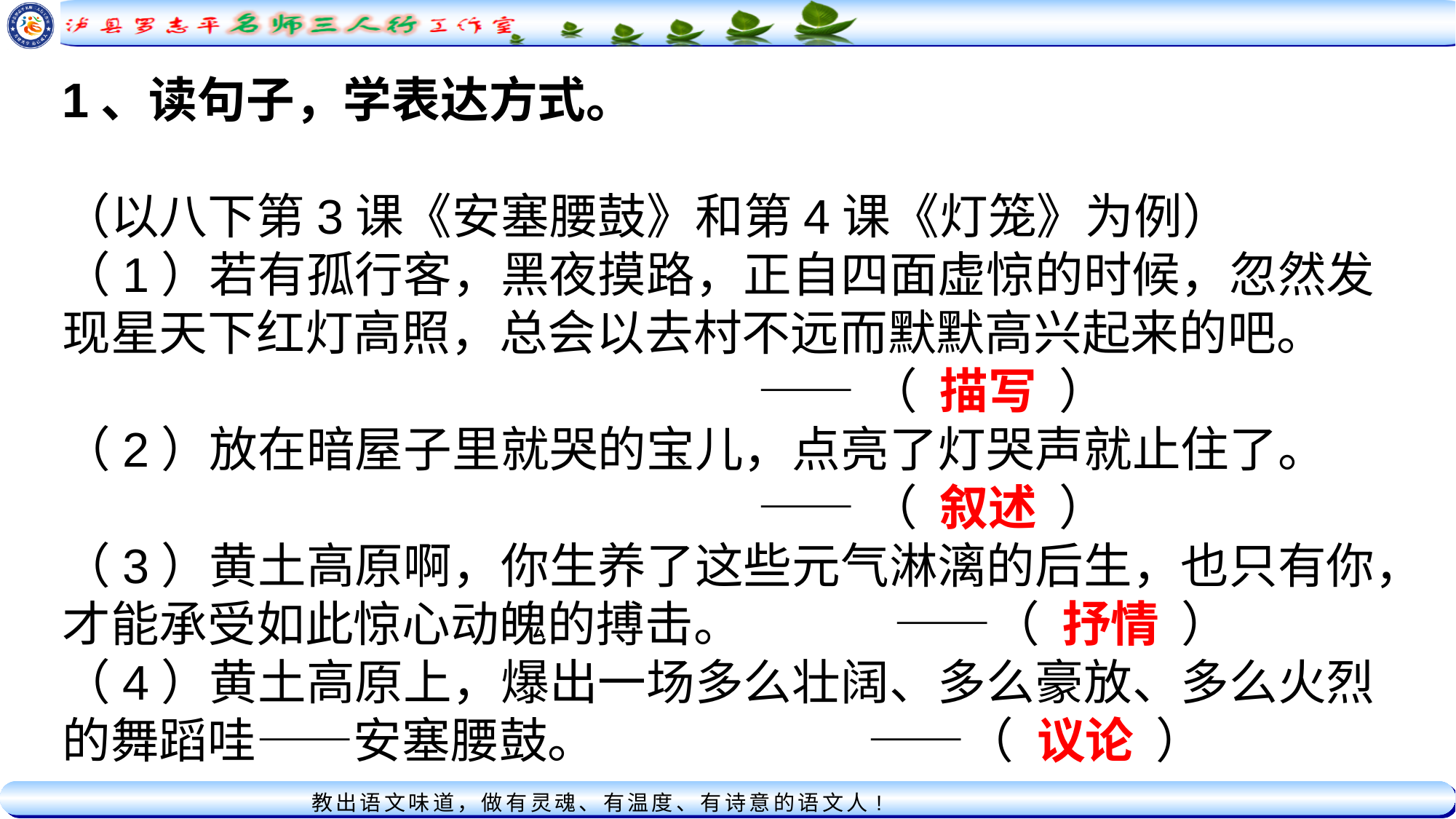

1、读句子，学表达方式。

（以八下第3课《安塞腰鼓》和第4课《灯笼》为例）
（1）若有孤行客，黑夜摸路，正自四面虚惊的时候，忽然发现星天下红灯高照，总会以去村不远而默默高兴起来的吧。
                                                                ——（  描写  ）
（2）放在暗屋子里就哭的宝儿，点亮了灯哭声就止住了。
                                                                ——（  叙述  ）
（3）黄土高原啊，你生养了这些元气淋漓的后生，也只有你，才能承受如此惊心动魄的搏击。              ——（  抒情  ）
（4）黄土高原上，爆出一场多么壮阔、多么豪放、多么火烈的舞蹈哇——安塞腰鼓。                         ——（  议论  ）